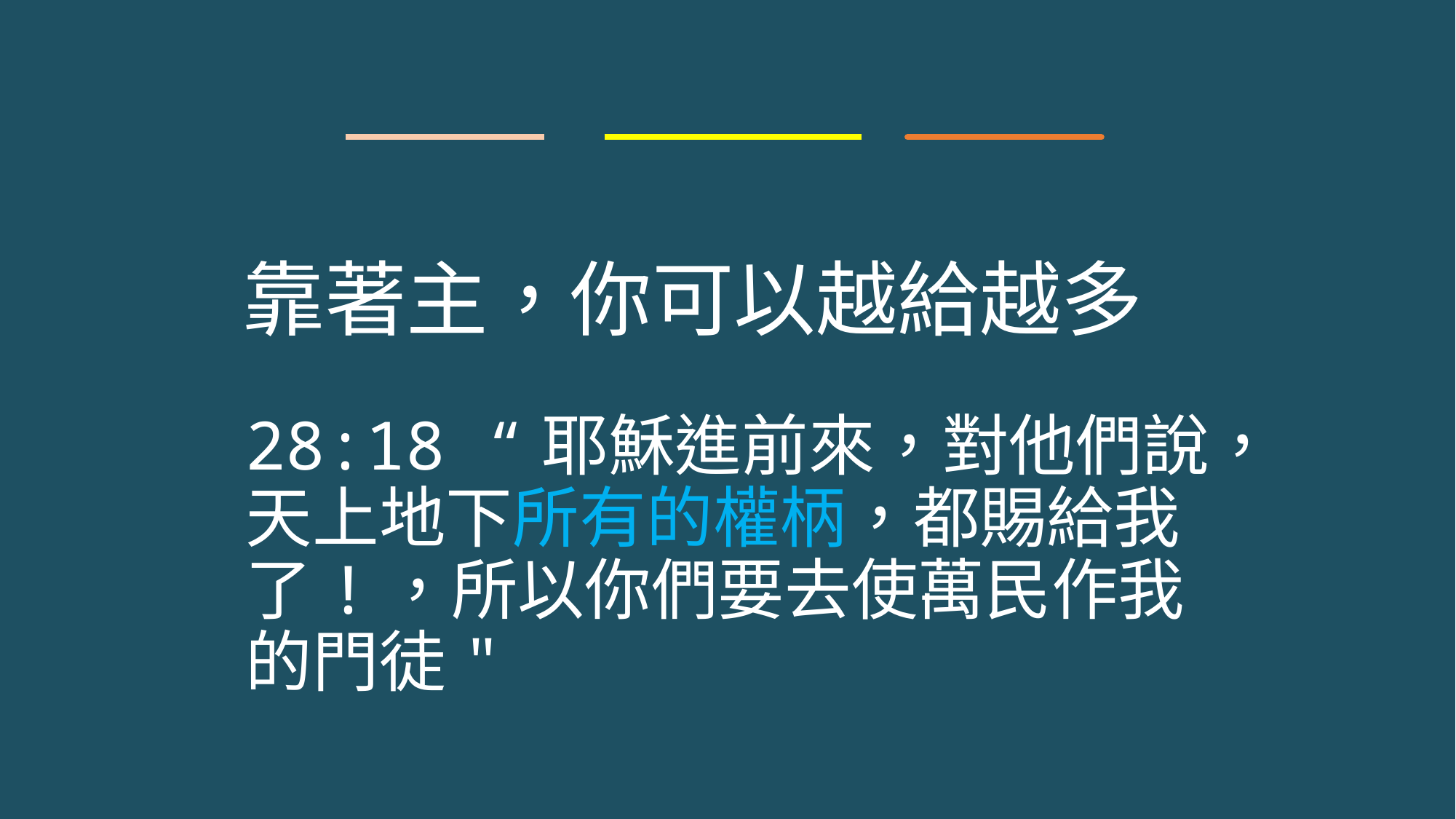

靠著主，你可以越給越多
28:18 “耶穌進前來，對他們說，天上地下所有的權柄，都賜給我了!，所以你們要去使萬民作我的門徒"